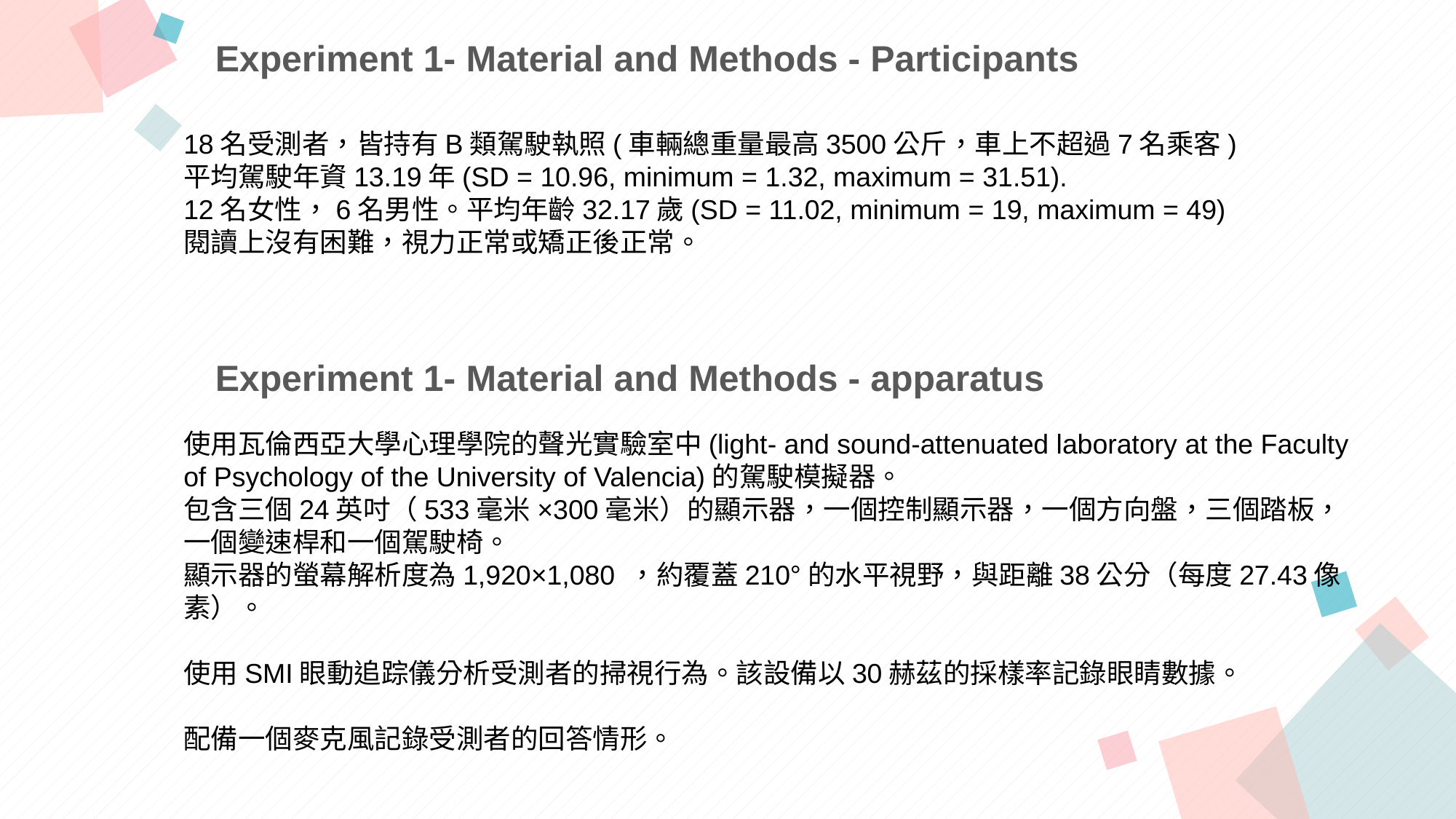

Experiment 1- Material and Methods - Participants
18名受測者，皆持有B類駕駛執照(車輛總重量最高3500公斤，車上不超過7名乘客)
平均駕駛年資13.19年(SD = 10.96, minimum = 1.32, maximum = 31.51).
12名女性，6名男性。平均年齡32.17歲(SD = 11.02, minimum = 19, maximum = 49)
閱讀上沒有困難，視力正常或矯正後正常。

Experiment 1- Material and Methods - apparatus
使用瓦倫西亞大學心理學院的聲光實驗室中(light- and sound-attenuated laboratory at the Faculty of Psychology of the University of Valencia)的駕駛模擬器。
包含三個24英吋（533毫米×300毫米）的顯示器，一個控制顯示器，一個方向盤，三個踏板，一個變速桿和一個駕駛椅。
顯示器的螢幕解析度為1,920×1,080 ，約覆蓋210°的水平視野，與距離38公分（每度27.43像素）。

使用SMI眼動追踪儀分析受測者的掃視行為。該設備以30赫茲的採樣率記錄眼睛數據。

配備一個麥克風記錄受測者的回答情形。